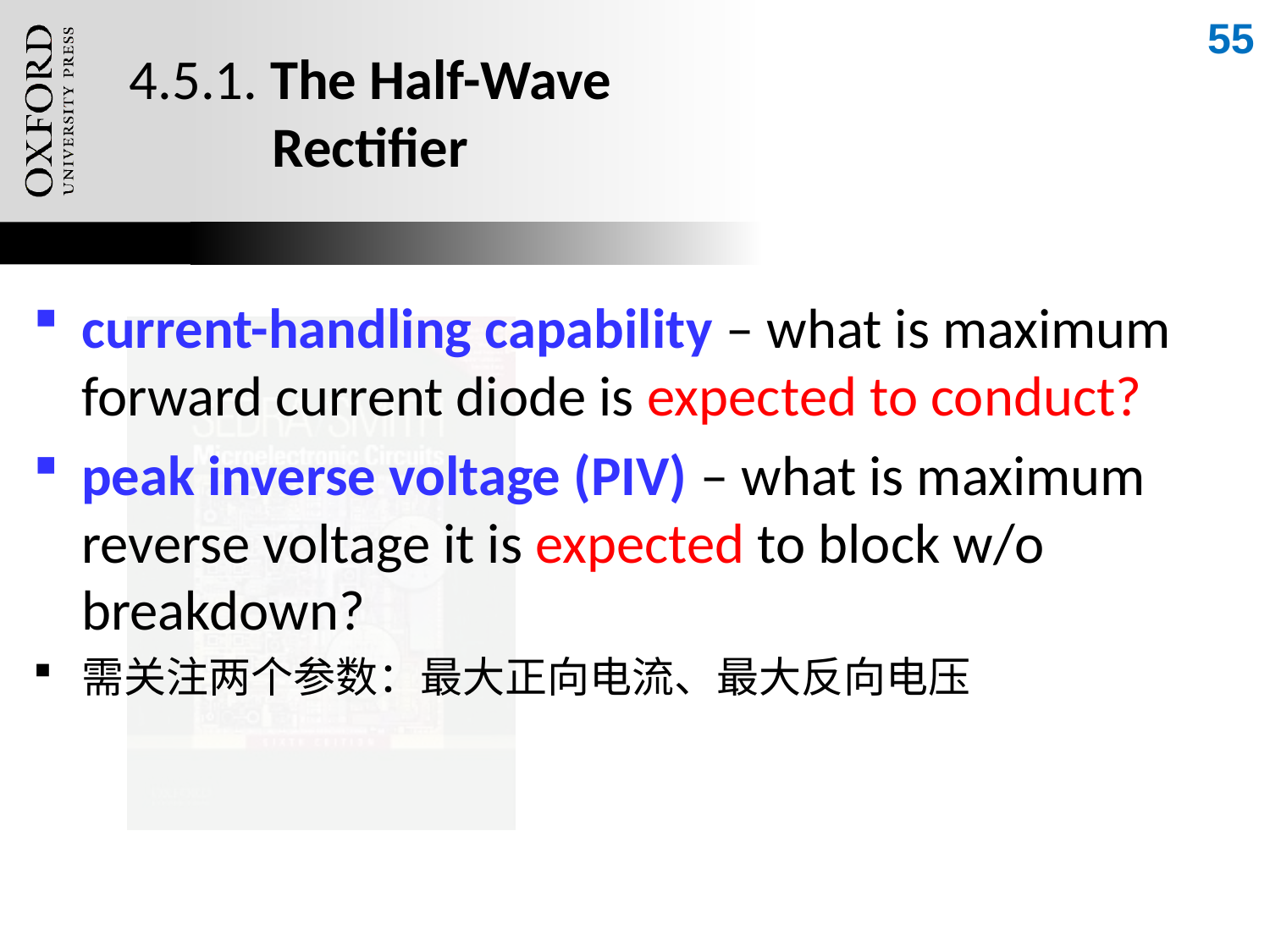

55
# 4.5.1. The Half-Wave Rectifier
current-handling capability – what is maximum forward current diode is expected to conduct?
peak inverse voltage (PIV) – what is maximum reverse voltage it is expected to block w/o breakdown?
需关注两个参数：最大正向电流、最大反向电压